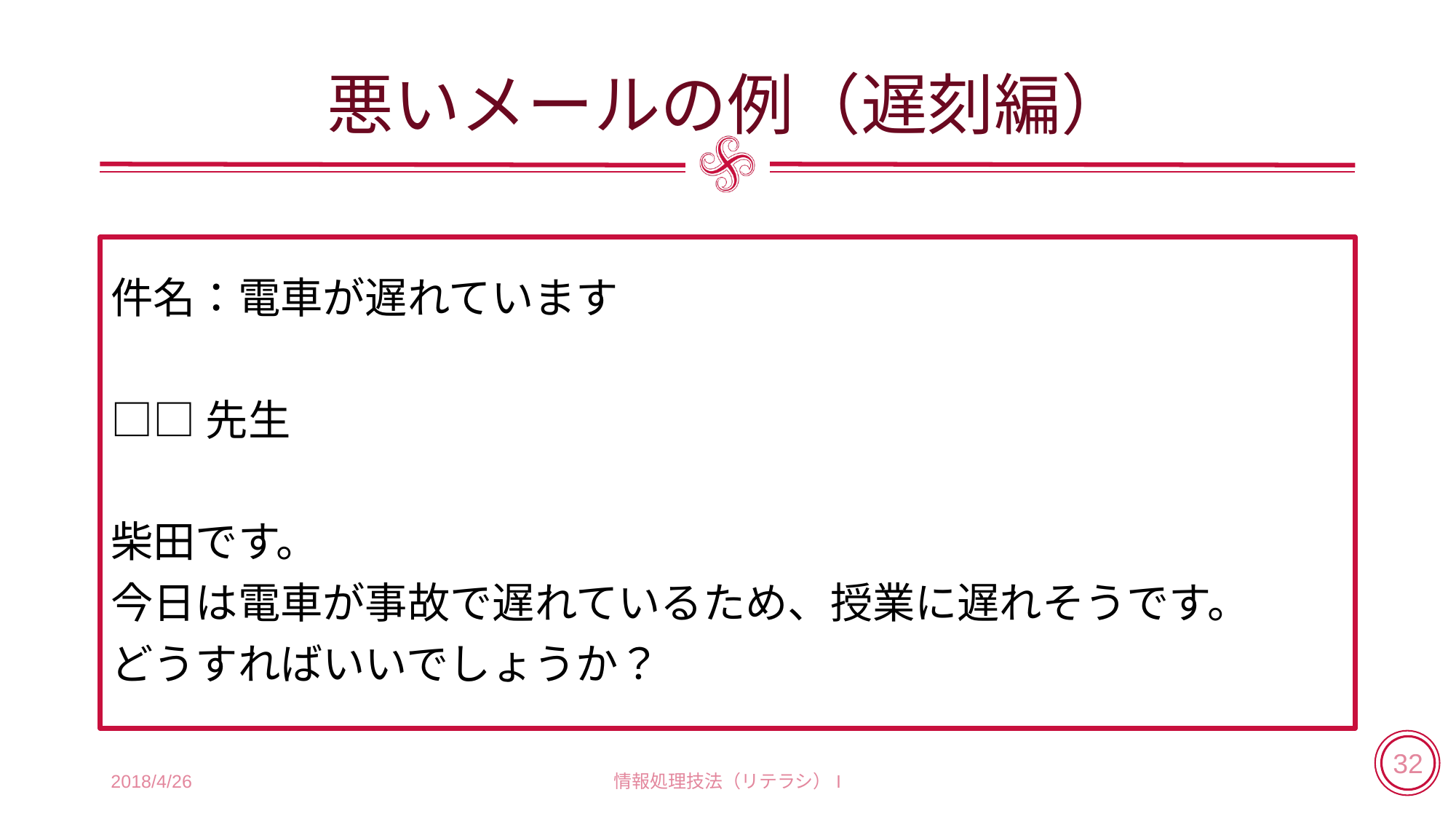

# 悪いメールの例（遅刻編）
件名：電車が遅れています

□□先生

柴田です。
今日は電車が事故で遅れているため、授業に遅れそうです。
どうすればいいでしょうか？
2018/4/26
情報処理技法（リテラシ）I